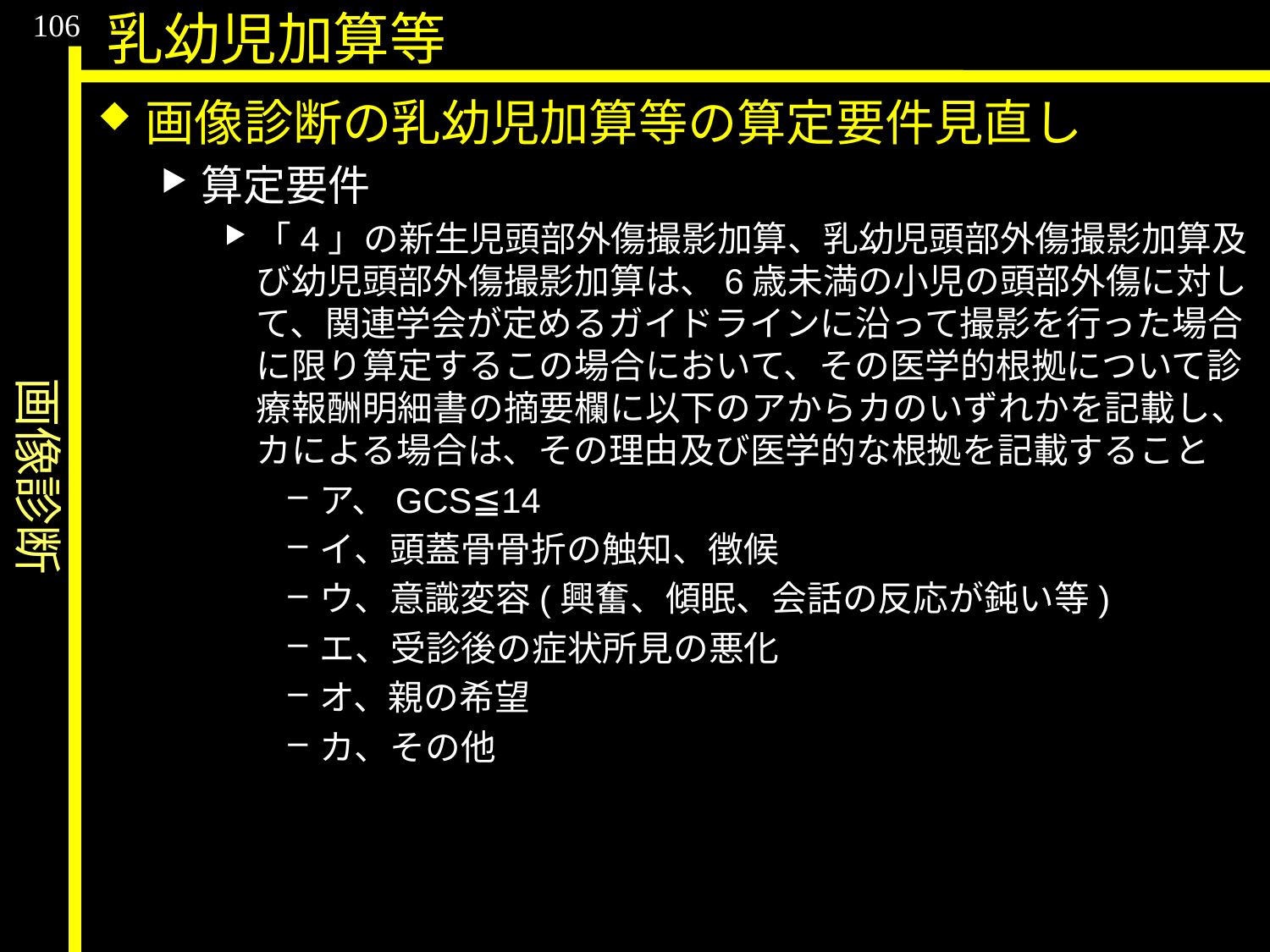

画像診断
106
乳幼児加算等

画像診断の乳幼児加算等の算定要件見直し
算定要件
「4」の新生児頭部外傷撮影加算、乳幼児頭部外傷撮影加算及び幼児頭部外傷撮影加算は、6歳未満の小児の頭部外傷に対して、関連学会が定めるガイドラインに沿って撮影を行った場合に限り算定するこの場合において、その医学的根拠について診療報酬明細書の摘要欄に以下のアからカのいずれかを記載し、カによる場合は、その理由及び医学的な根拠を記載すること
ア、GCS≦14
イ、頭蓋骨骨折の触知、徴候
ウ、意識変容(興奮、傾眠、会話の反応が鈍い等)
エ、受診後の症状所見の悪化
オ、親の希望
カ、その他